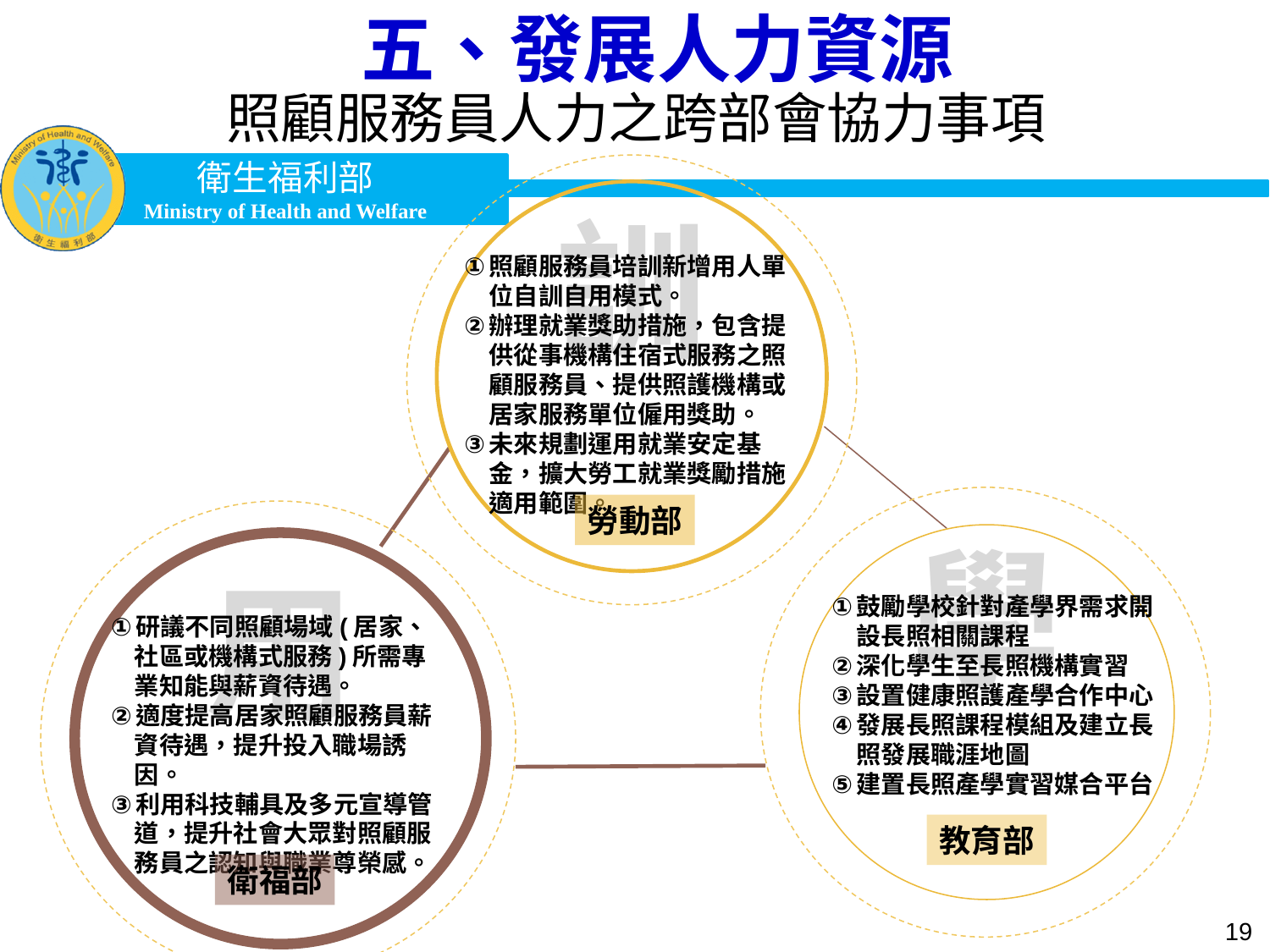

五、發展人力資源
# 照顧服務員人力之跨部會協力事項

訓

照顧服務員培訓新增用人單位自訓自用模式。
辦理就業獎助措施，包含提供從事機構住宿式服務之照顧服務員、提供照護機構或居家服務單位僱用獎助。
未來規劃運用就業安定基金，擴大勞工就業獎勵措施適用範圍。

學

鼓勵學校針對產學界需求開設長照相關課程
深化學生至長照機構實習
設置健康照護產學合作中心
發展長照課程模組及建立長照發展職涯地圖
建置長照產學實習媒合平台

用

研議不同照顧場域(居家、社區或機構式服務)所需專業知能與薪資待遇。
適度提高居家照顧服務員薪資待遇，提升投入職場誘因。
利用科技輔具及多元宣導管道，提升社會大眾對照顧服務員之認知與職業尊榮感。
勞動部
教育部
衛福部
19